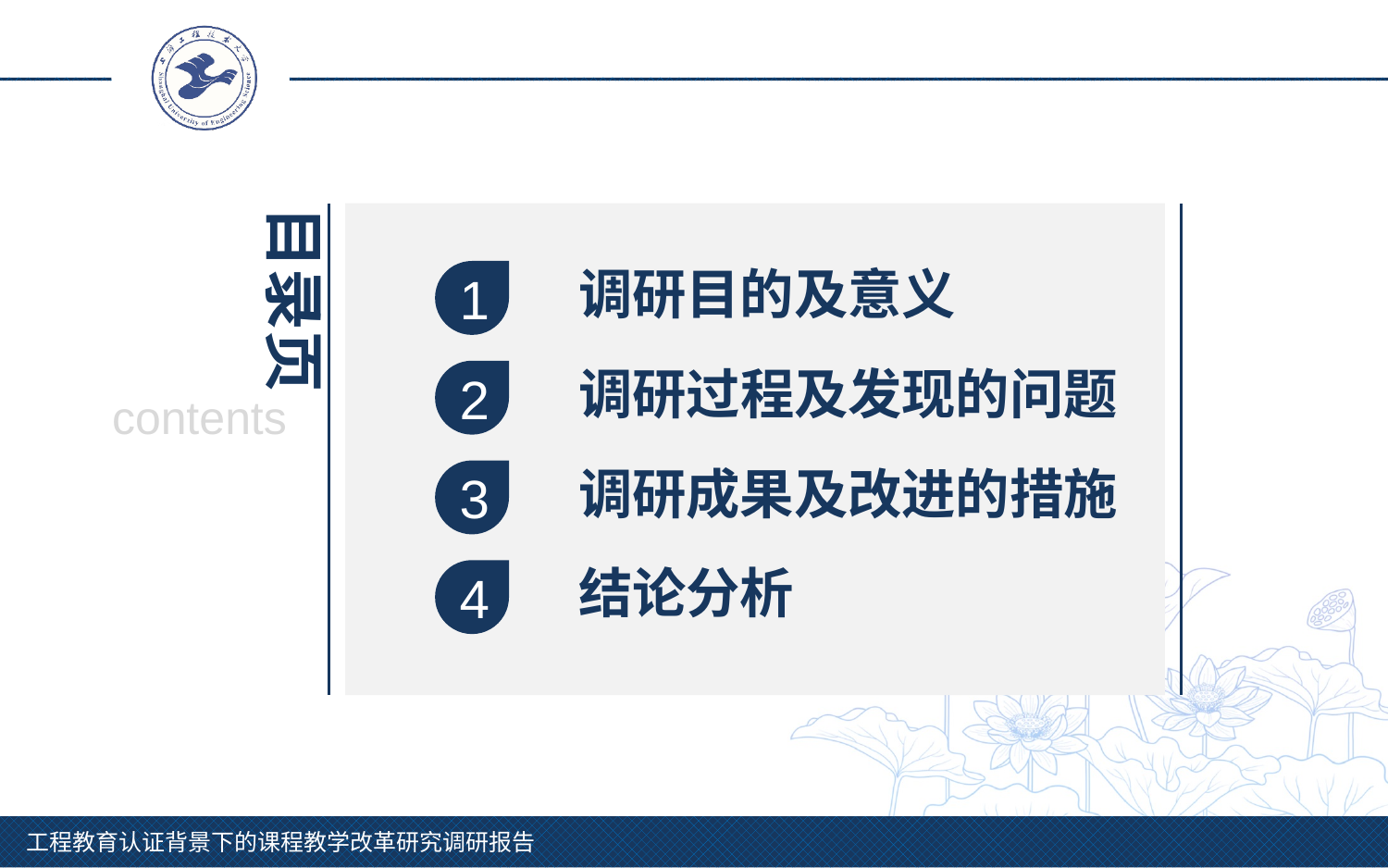

目录页

调研目的及意义
1
调研过程及发现的问题
2
contents
调研成果及改进的措施
3
结论分析
4